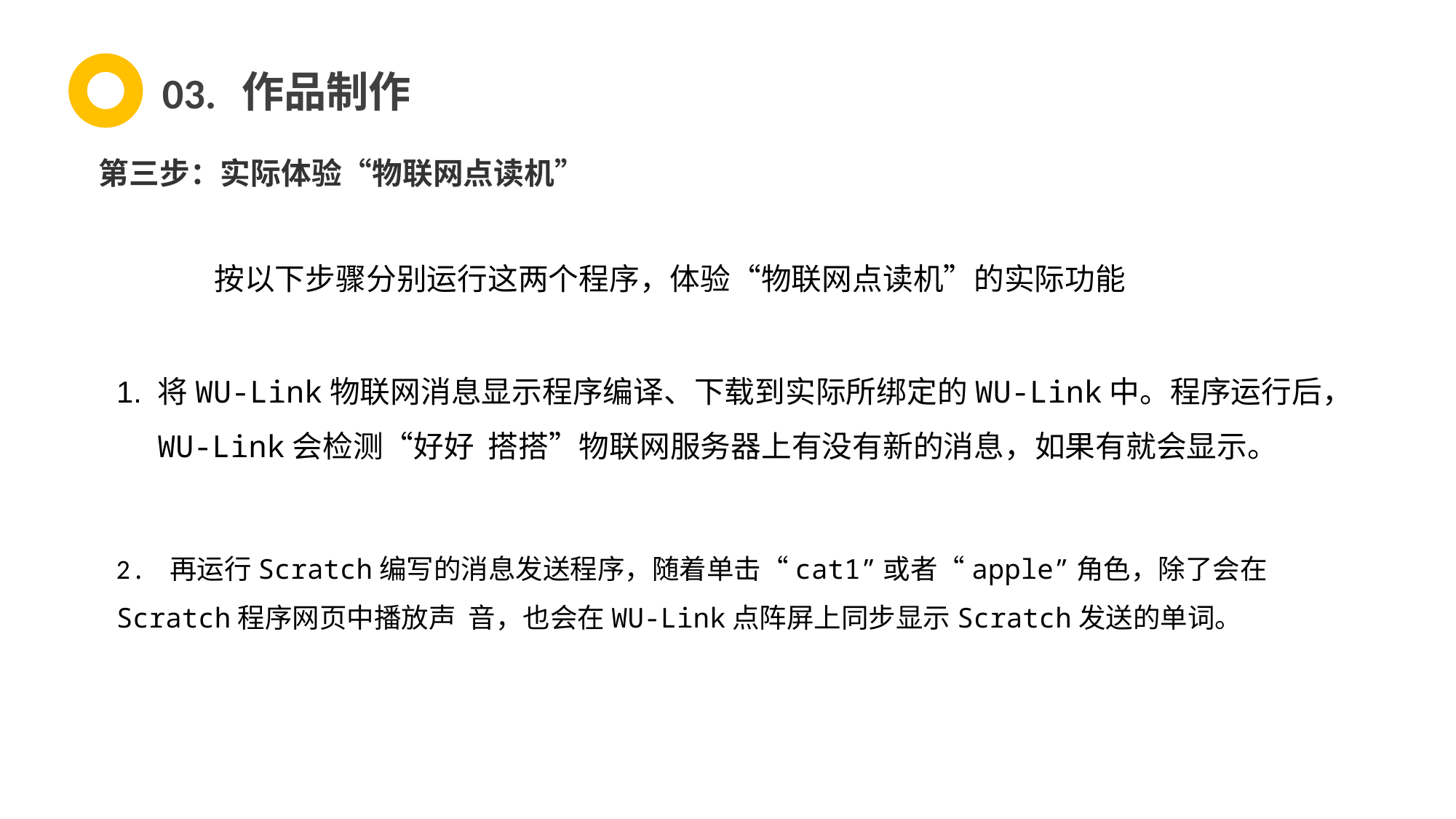

作品制作
03.
第三步：实际体验“物联网点读机”
按以下步骤分别运行这两个程序，体验“物联网点读机”的实际功能
将WU-Link物联网消息显示程序编译、下载到实际所绑定的WU-Link中。程序运行后，WU-Link会检测“好好  搭搭”物联网服务器上有没有新的消息，如果有就会显示。

2. 再运行Scratch编写的消息发送程序，随着单击“cat1”或者“apple”角色，除了会在Scratch程序网页中播放声  音，也会在WU-Link点阵屏上同步显示Scratch发送的单词。